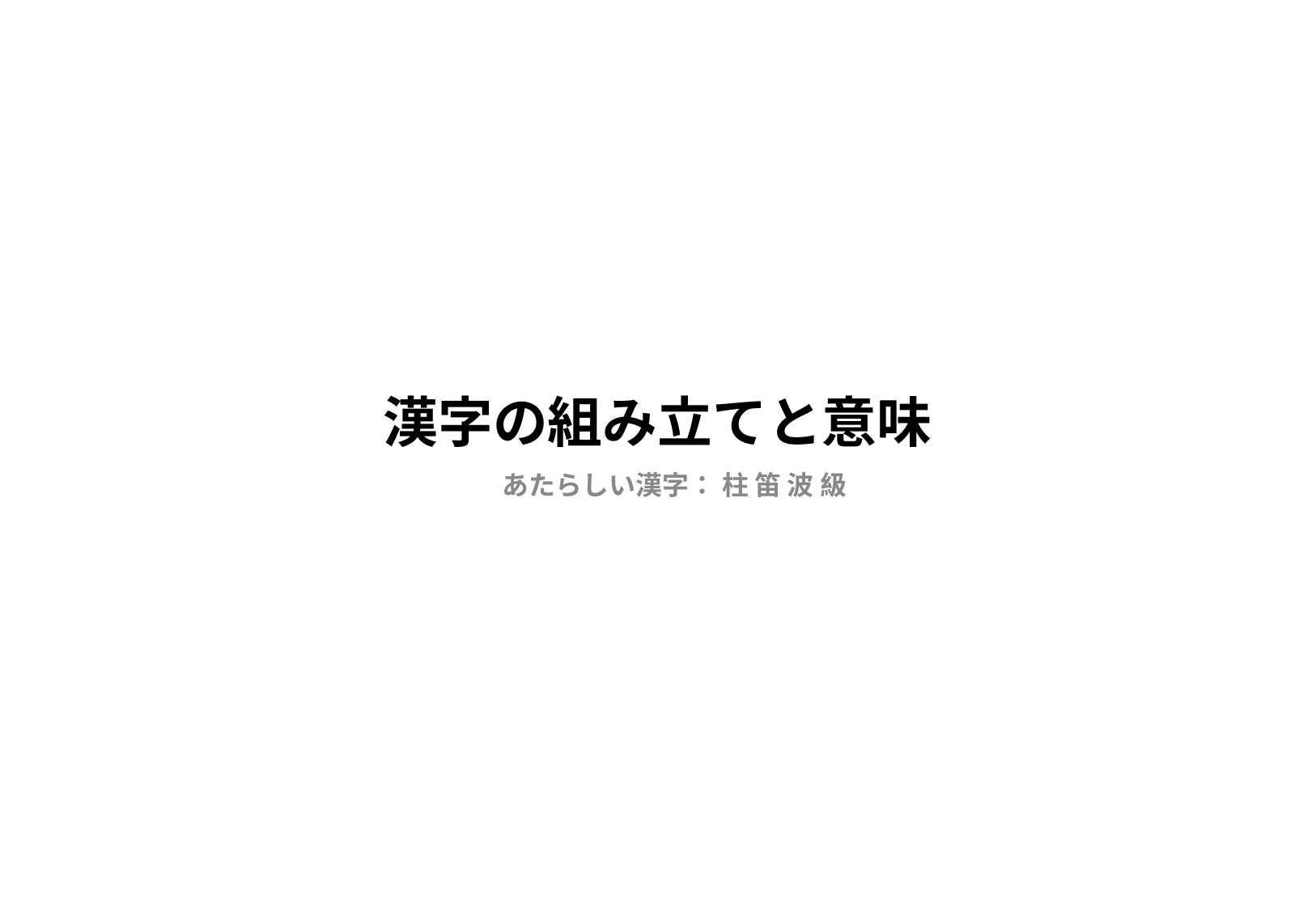

# 漢字の組み立てと意味
あたらしい漢字： 柱 笛 波 級